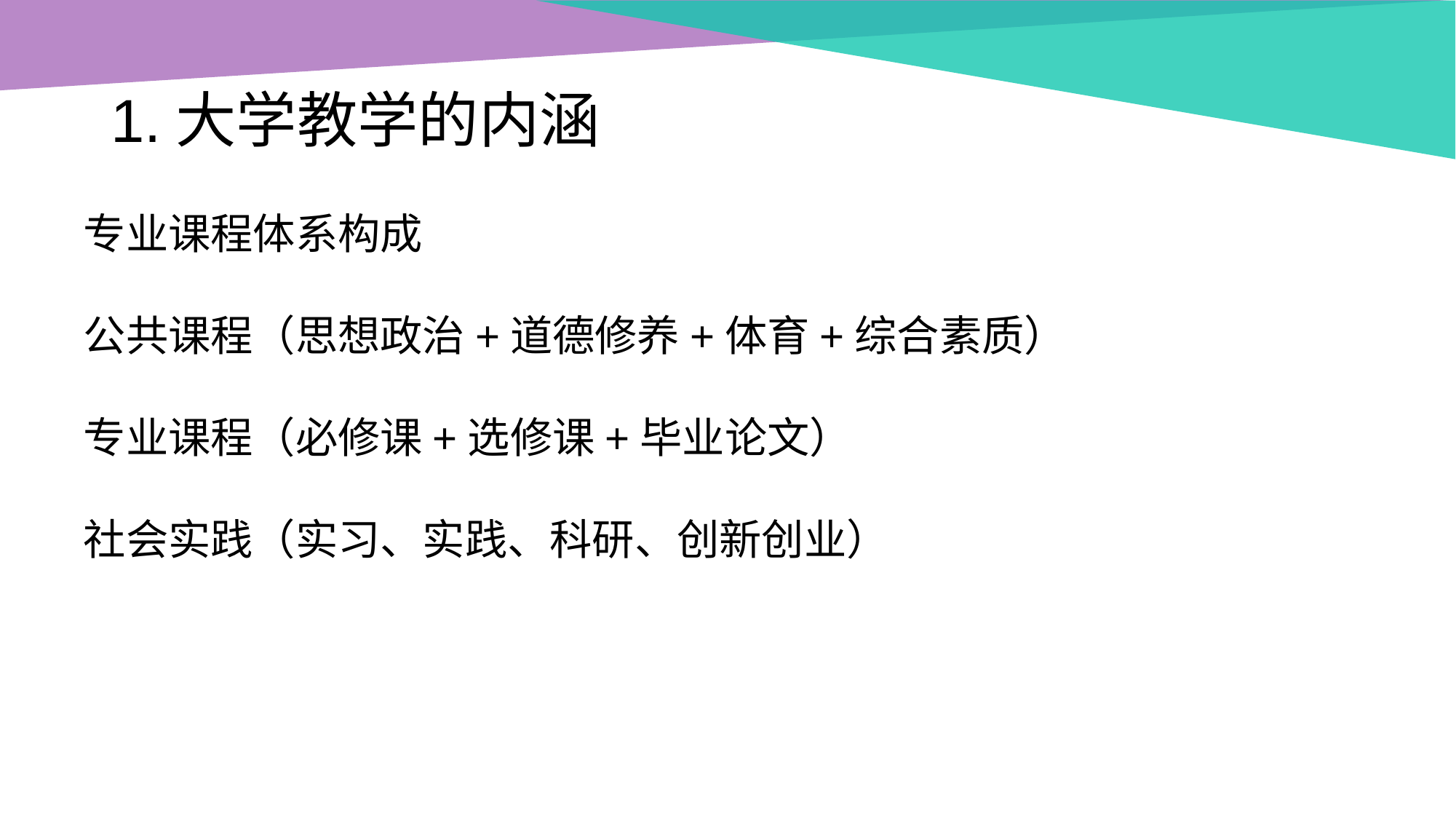

1.大学教学的内涵
专业课程体系构成

公共课程（思想政治+道德修养+体育+综合素质）

专业课程（必修课+选修课+毕业论文）

社会实践（实习、实践、科研、创新创业）